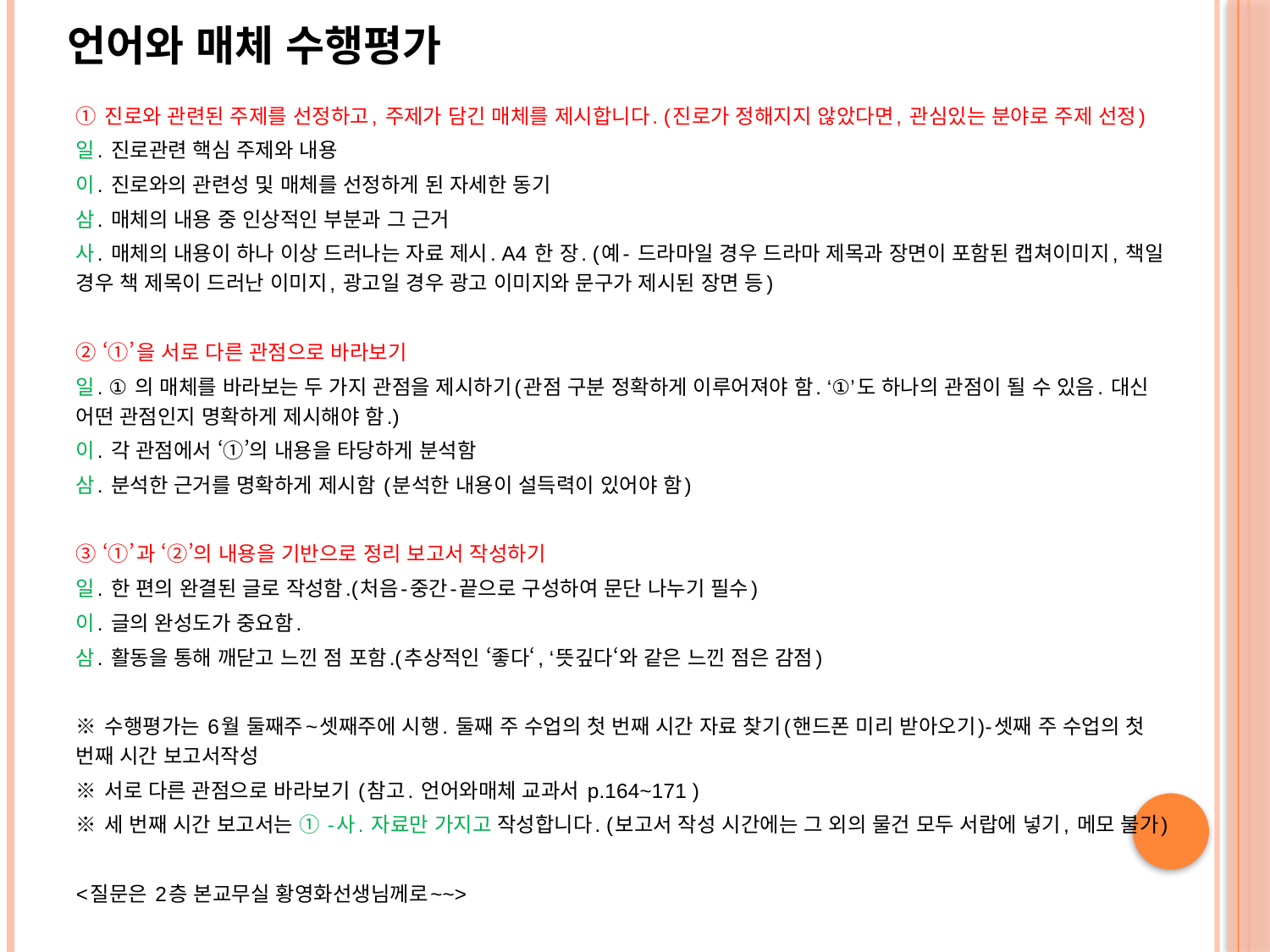

# 언어와 매체 수행평가
① 진로와 관련된 주제를 선정하고, 주제가 담긴 매체를 제시합니다. (진로가 정해지지 않았다면, 관심있는 분야로 주제 선정)
일. 진로관련 핵심 주제와 내용
이. 진로와의 관련성 및 매체를 선정하게 된 자세한 동기
삼. 매체의 내용 중 인상적인 부분과 그 근거
사. 매체의 내용이 하나 이상 드러나는 자료 제시. A4 한 장. (예- 드라마일 경우 드라마 제목과 장면이 포함된 캡쳐이미지, 책일 경우 책 제목이 드러난 이미지, 광고일 경우 광고 이미지와 문구가 제시된 장면 등)

② ‘①’을 서로 다른 관점으로 바라보기
일. ① 의 매체를 바라보는 두 가지 관점을 제시하기(관점 구분 정확하게 이루어져야 함. ‘①’도 하나의 관점이 될 수 있음. 대신 어떤 관점인지 명확하게 제시해야 함.)
이. 각 관점에서 ‘①’의 내용을 타당하게 분석함
삼. 분석한 근거를 명확하게 제시함 (분석한 내용이 설득력이 있어야 함)

③ ‘①’과 ‘②’의 내용을 기반으로 정리 보고서 작성하기
일. 한 편의 완결된 글로 작성함.(처음-중간-끝으로 구성하여 문단 나누기 필수)
이. 글의 완성도가 중요함.
삼. 활동을 통해 깨닫고 느낀 점 포함.(추상적인 ‘좋다‘, ‘뜻깊다‘와 같은 느낀 점은 감점)

※ 수행평가는 6월 둘째주~셋째주에 시행. 둘째 주 수업의 첫 번째 시간 자료 찾기(핸드폰 미리 받아오기)-셋째 주 수업의 첫 번째 시간 보고서작성
※ 서로 다른 관점으로 바라보기 (참고. 언어와매체 교과서 p.164~171 )
※ 세 번째 시간 보고서는 ① -사. 자료만 가지고 작성합니다. (보고서 작성 시간에는 그 외의 물건 모두 서랍에 넣기, 메모 불가)

<질문은 2층 본교무실 황영화선생님께로~~>